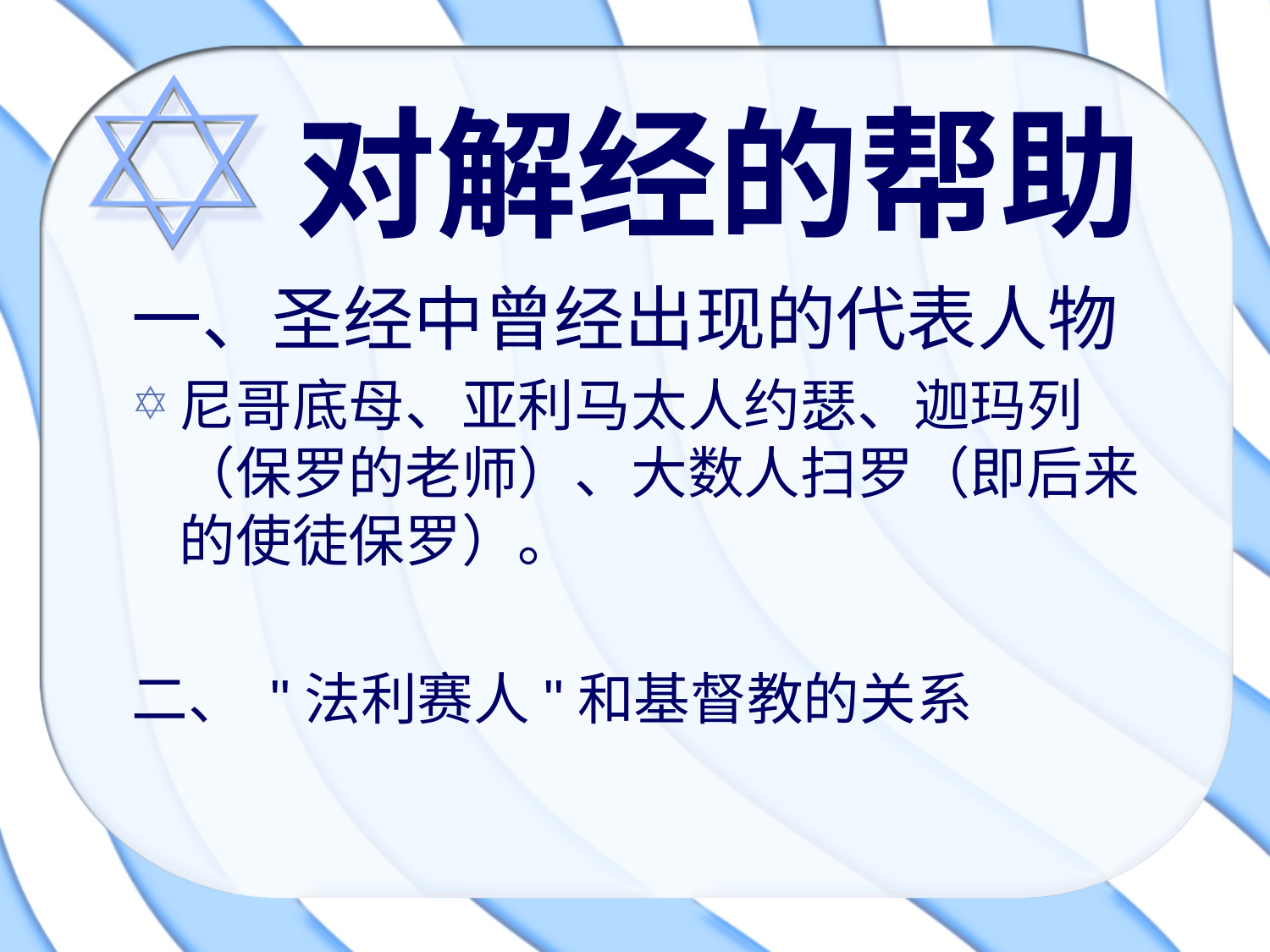

对解经的帮助
一、圣经中曾经出现的代表人物
尼哥底母、亚利马太人约瑟、迦玛列（保罗的老师）、大数人扫罗（即后来的使徒保罗）。

二、 "法利赛人"和基督教的关系